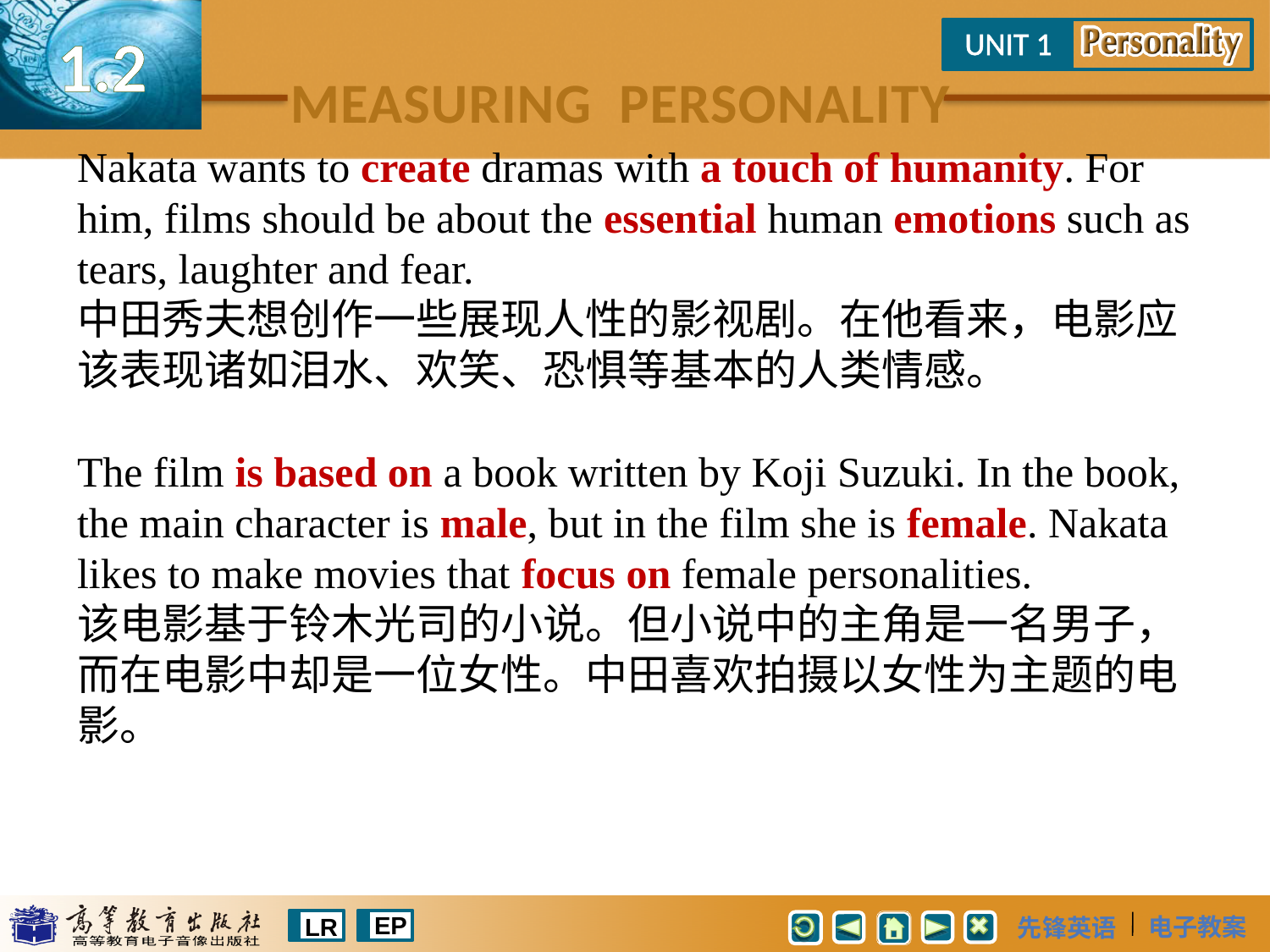

Nakata wants to create dramas with a touch of humanity. For him, films should be about the essential human emotions such as tears, laughter and fear.
中田秀夫想创作一些展现人性的影视剧。在他看来，电影应该表现诸如泪水、欢笑、恐惧等基本的人类情感。

The film is based on a book written by Koji Suzuki. In the book, the main character is male, but in the film she is female. Nakata likes to make movies that focus on female personalities.
该电影基于铃木光司的小说。但小说中的主角是一名男子，而在电影中却是一位女性。中田喜欢拍摄以女性为主题的电影。